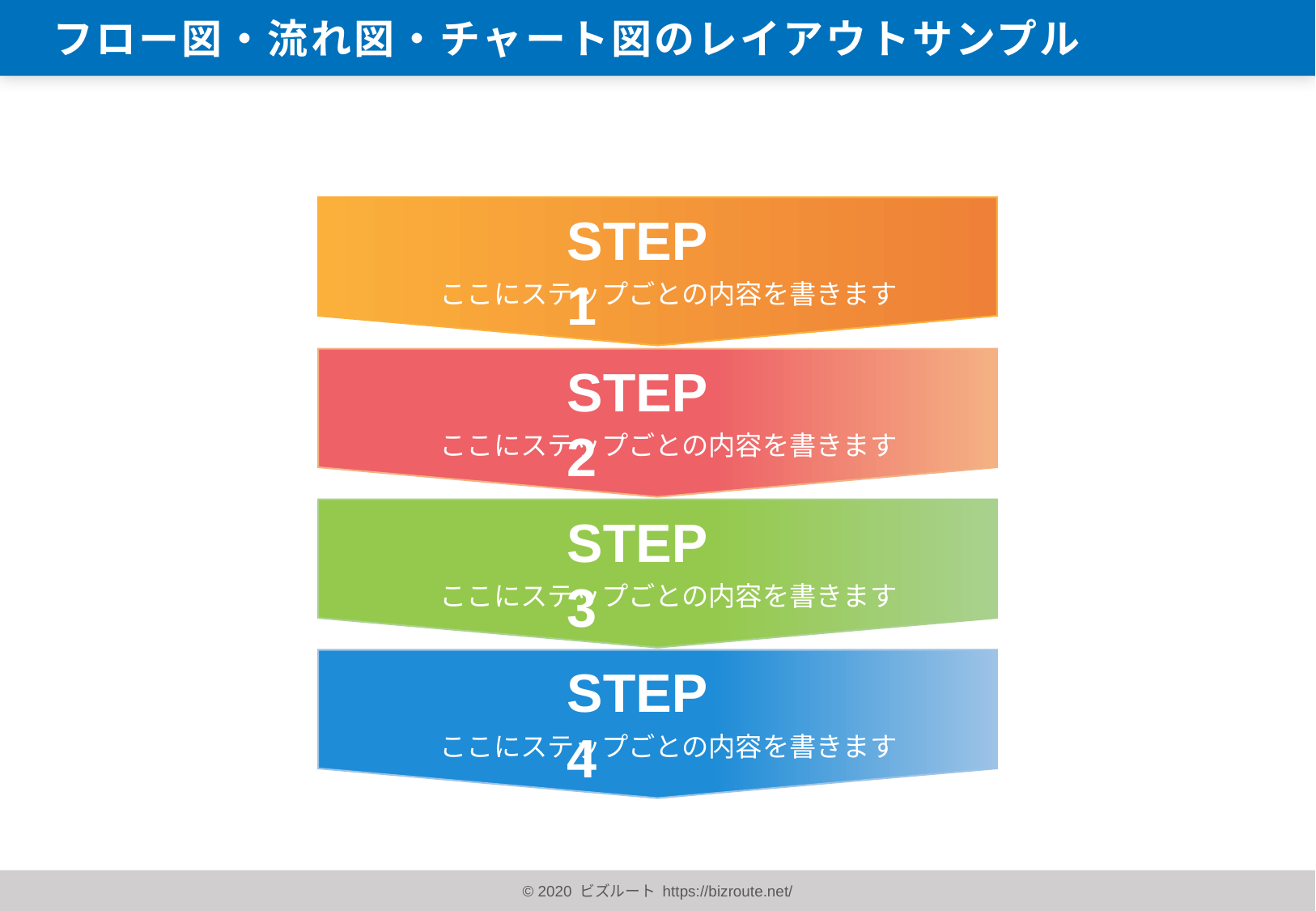

フロー図・流れ図・チャート図のレイアウトサンプル

STEP 1
ここにステップごとの内容を書きます

STEP 2
STEP 2
ここにステップごとの内容を書きます
ここにステップごとの内容を書きます

STEP 3
STEP 2
STEP 3
ここにステップごとの内容を書きます
ここにステップごとの内容を書きます
ここにステップごとの内容を書きます

STEP 4
STEP 2
STEP 3
ここにステップごとの内容を書きます
ここにステップごとの内容を書きます
ここにステップごとの内容を書きます

© 2020 ビズルート https://bizroute.net/